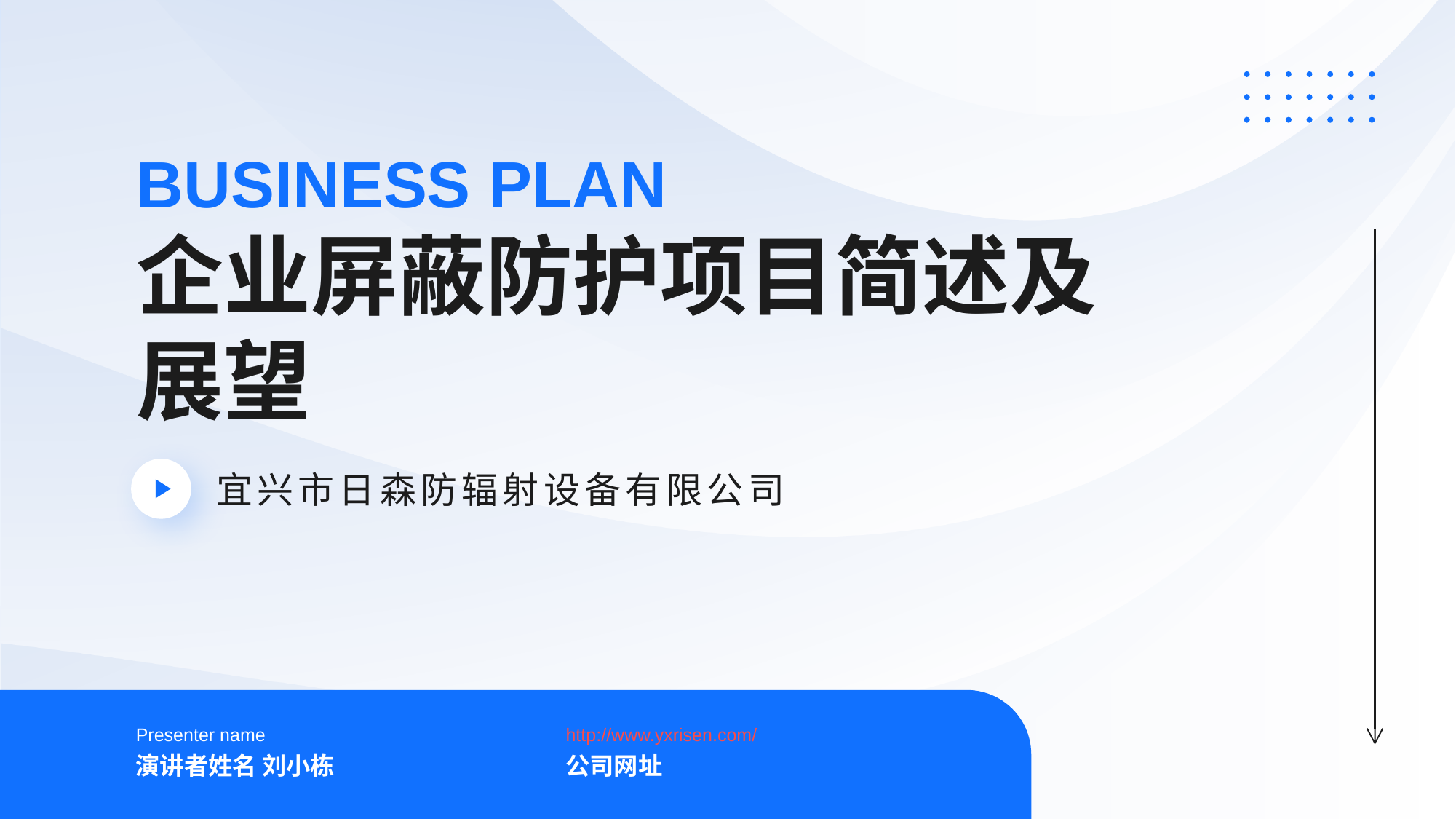

# BUSINESS PLAN 企业屏蔽防护项目简述及展望
宜兴市日森防辐射设备有限公司
Presenter name
演讲者姓名 刘小栋
http://www.yxrisen.com/
公司网址